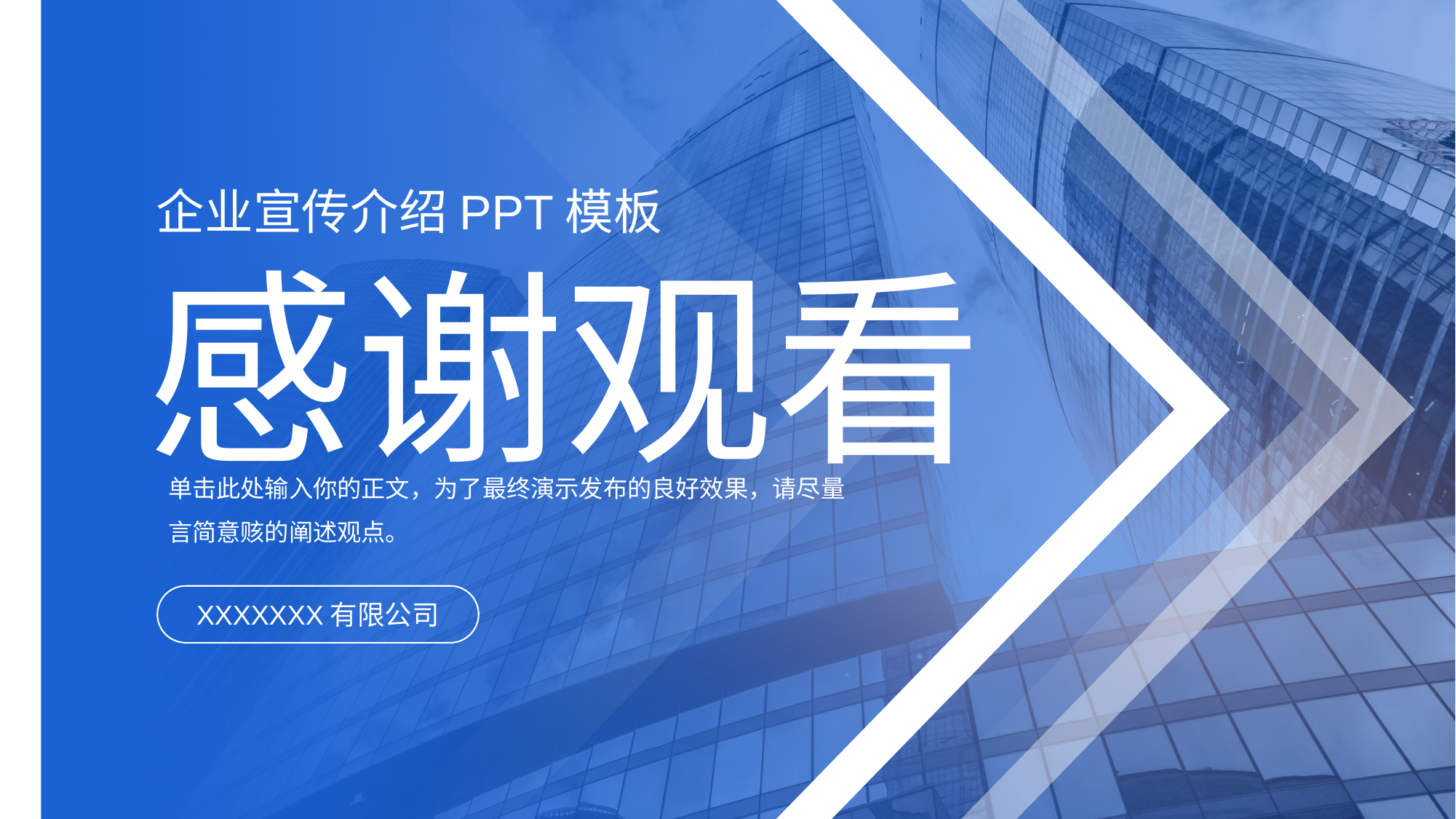

企业宣传介绍PPT模板
感谢观看
单击此处输入你的正文，为了最终演示发布的良好效果，请尽量言简意赅的阐述观点。
XXXXXXX有限公司